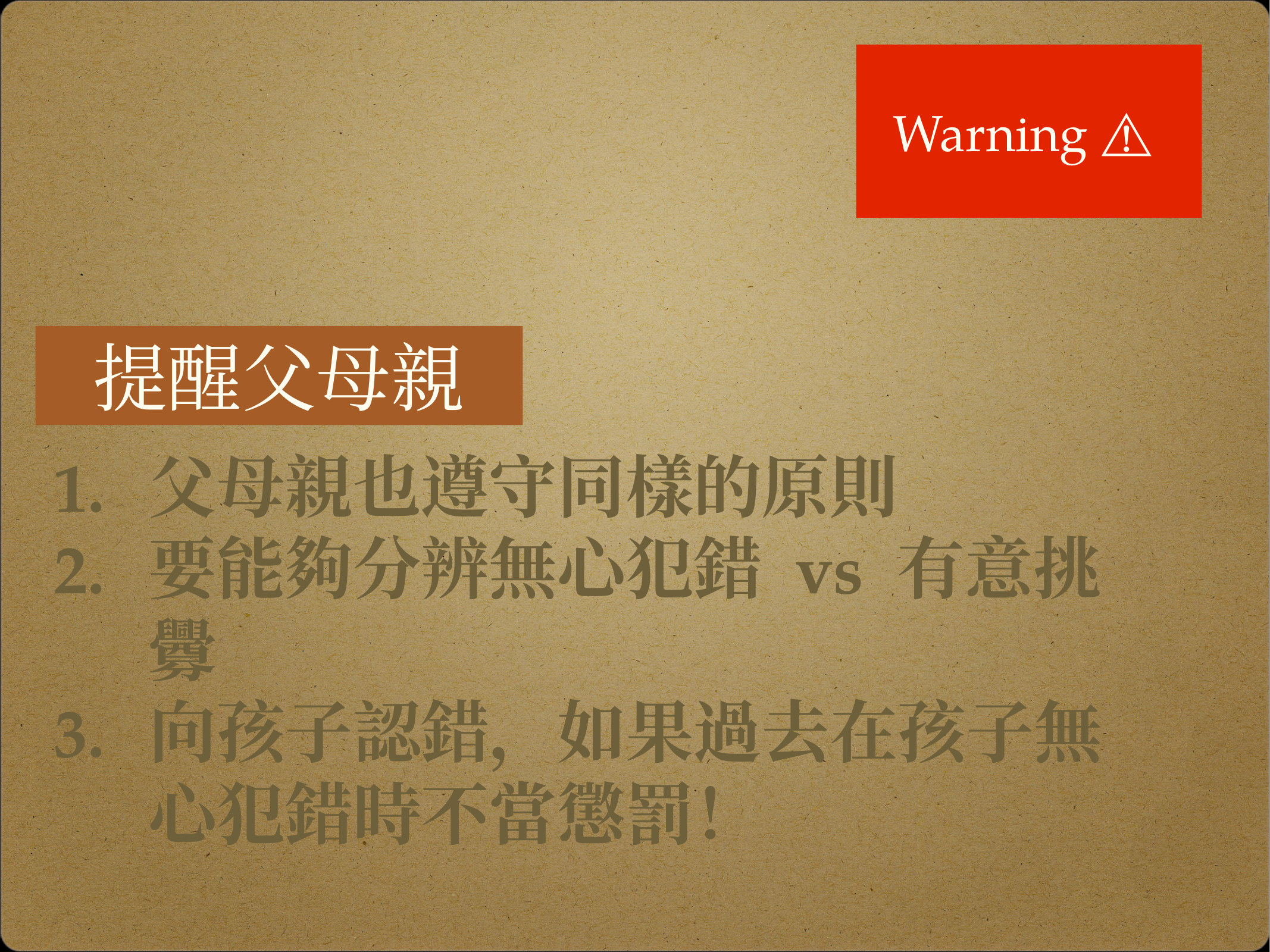

Warning ⚠️
提醒父母親
父母親也遵守同樣的原則
要能夠分辨無心犯錯 vs 有意挑釁
向孩子認錯，如果過去在孩子無心犯錯時不當懲罰！